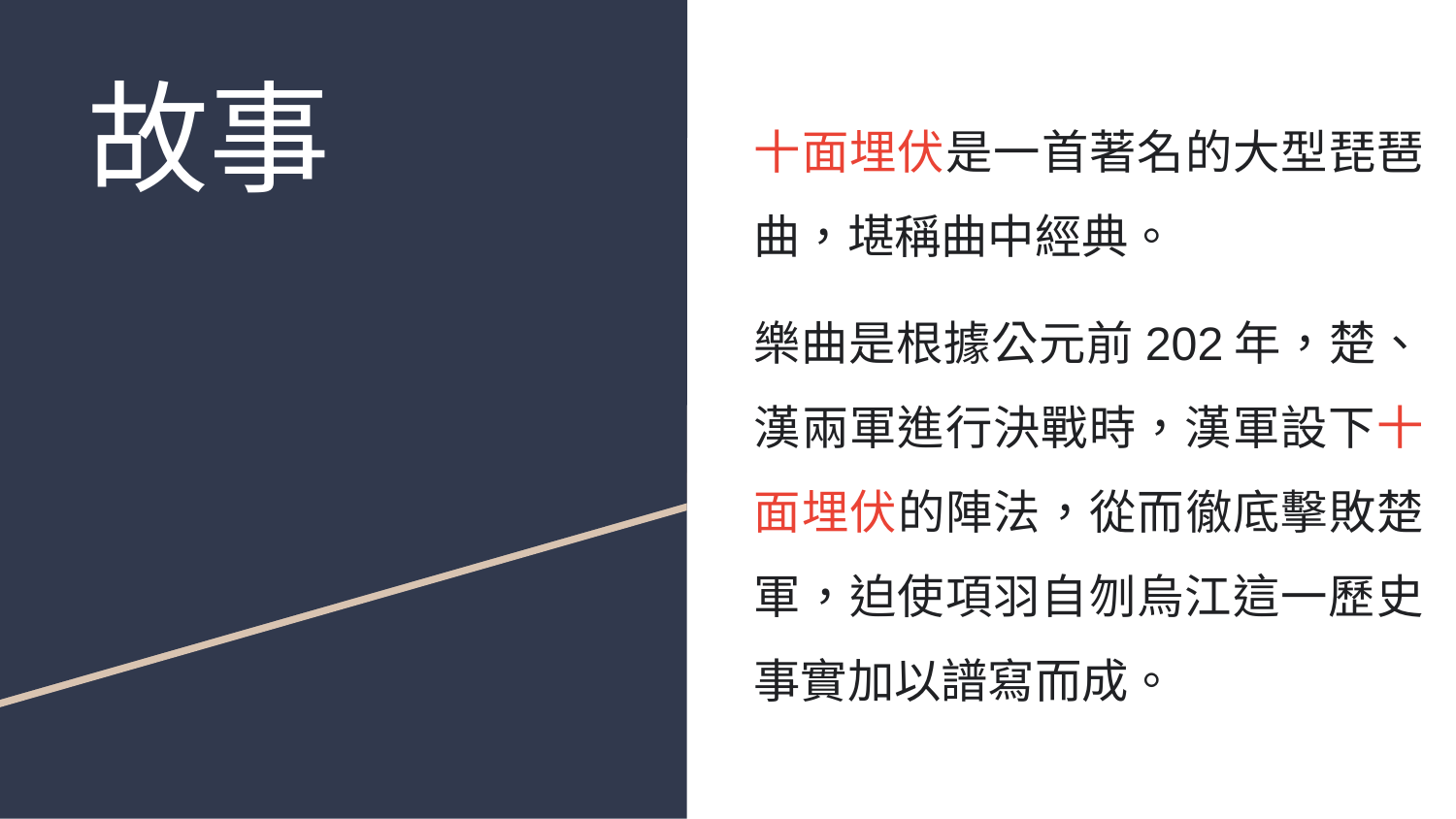

故事
十面埋伏是一首著名的大型琵琶曲，堪稱曲中經典。
樂曲是根據公元前202年，楚、漢兩軍進行決戰時，漢軍設下十面埋伏的陣法，從而徹底擊敗楚軍，迫使項羽自刎烏江這一歷史事實加以譜寫而成。